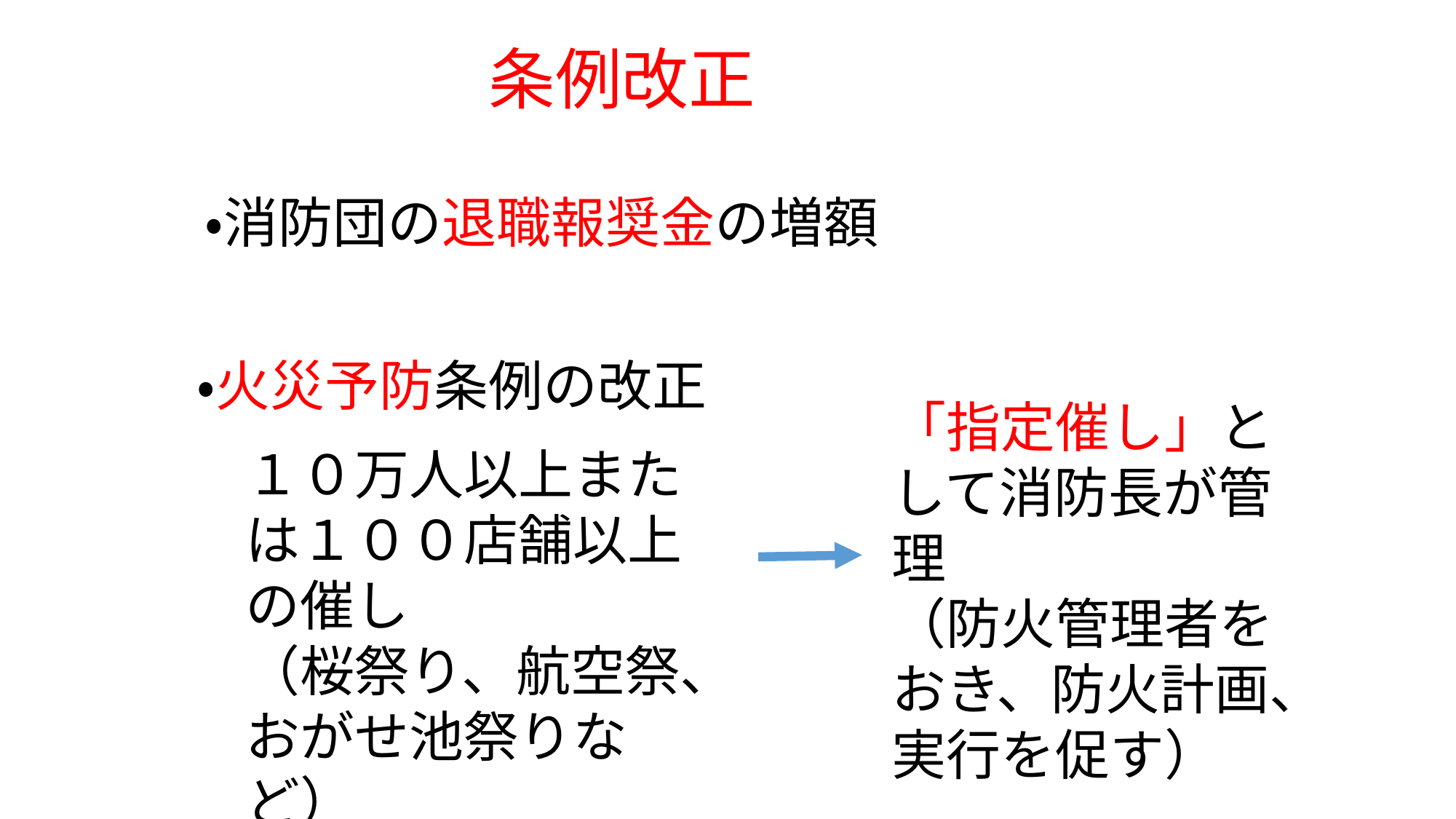

条例改正
・消防団の退職報奨金の増額
・火災予防条例の改正
「指定催し」として消防長が管理
（防火管理者をおき、防火計画、実行を促す）
１０万人以上または１００店舗以上の催し
（桜祭り、航空祭、おがせ池祭りなど）